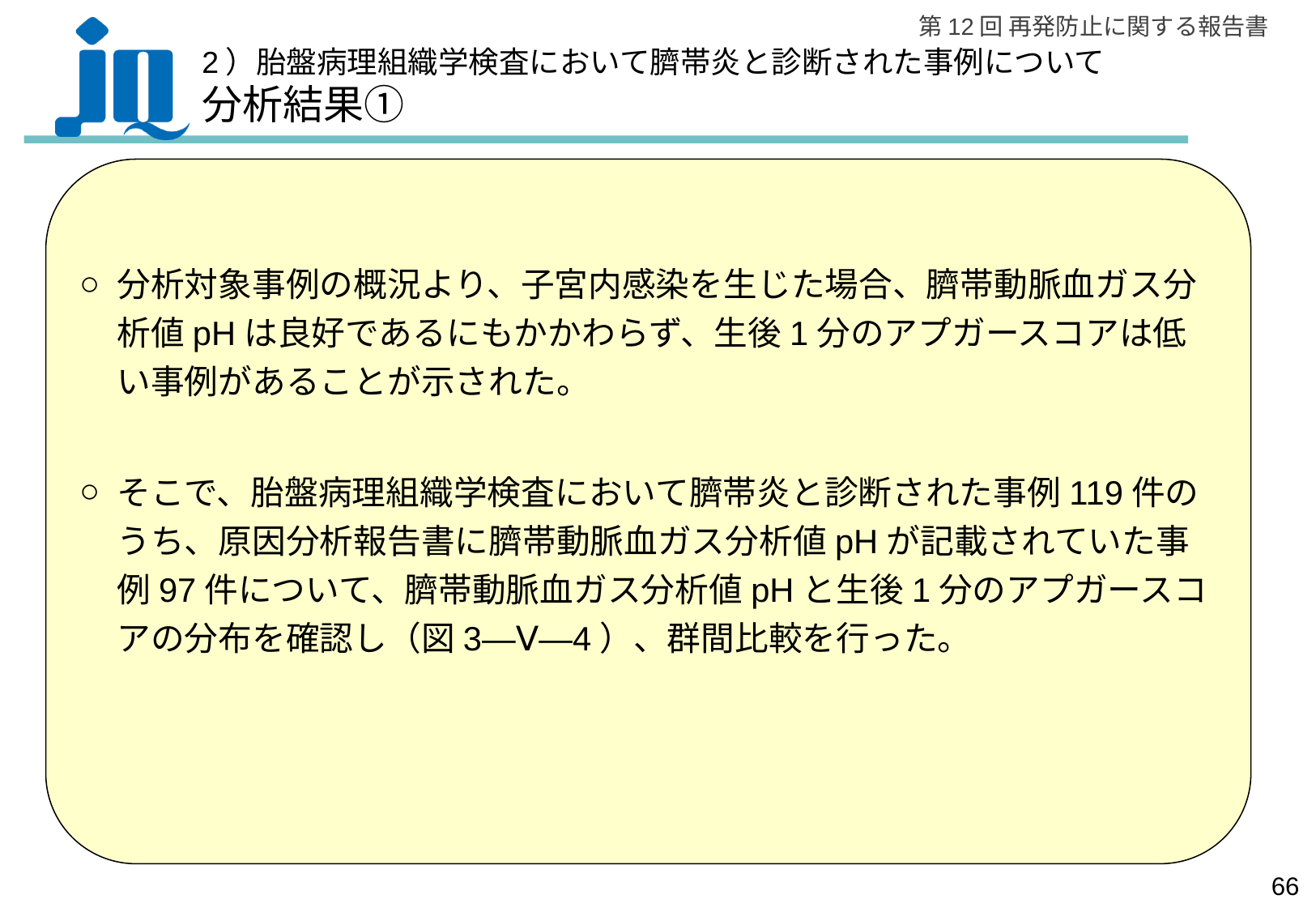

# 2）胎盤病理組織学検査において臍帯炎と診断された事例について 分析結果①
分析対象事例の概況より、子宮内感染を生じた場合、臍帯動脈血ガス分析値pHは良好であるにもかかわらず、生後1分のアプガースコアは低い事例があることが示された。

そこで、胎盤病理組織学検査において臍帯炎と診断された事例119件のうち、原因分析報告書に臍帯動脈血ガス分析値pHが記載されていた事例97件について、臍帯動脈血ガス分析値pHと生後1分のアプガースコアの分布を確認し（図3―Ⅴ―4）、群間比較を行った。

66